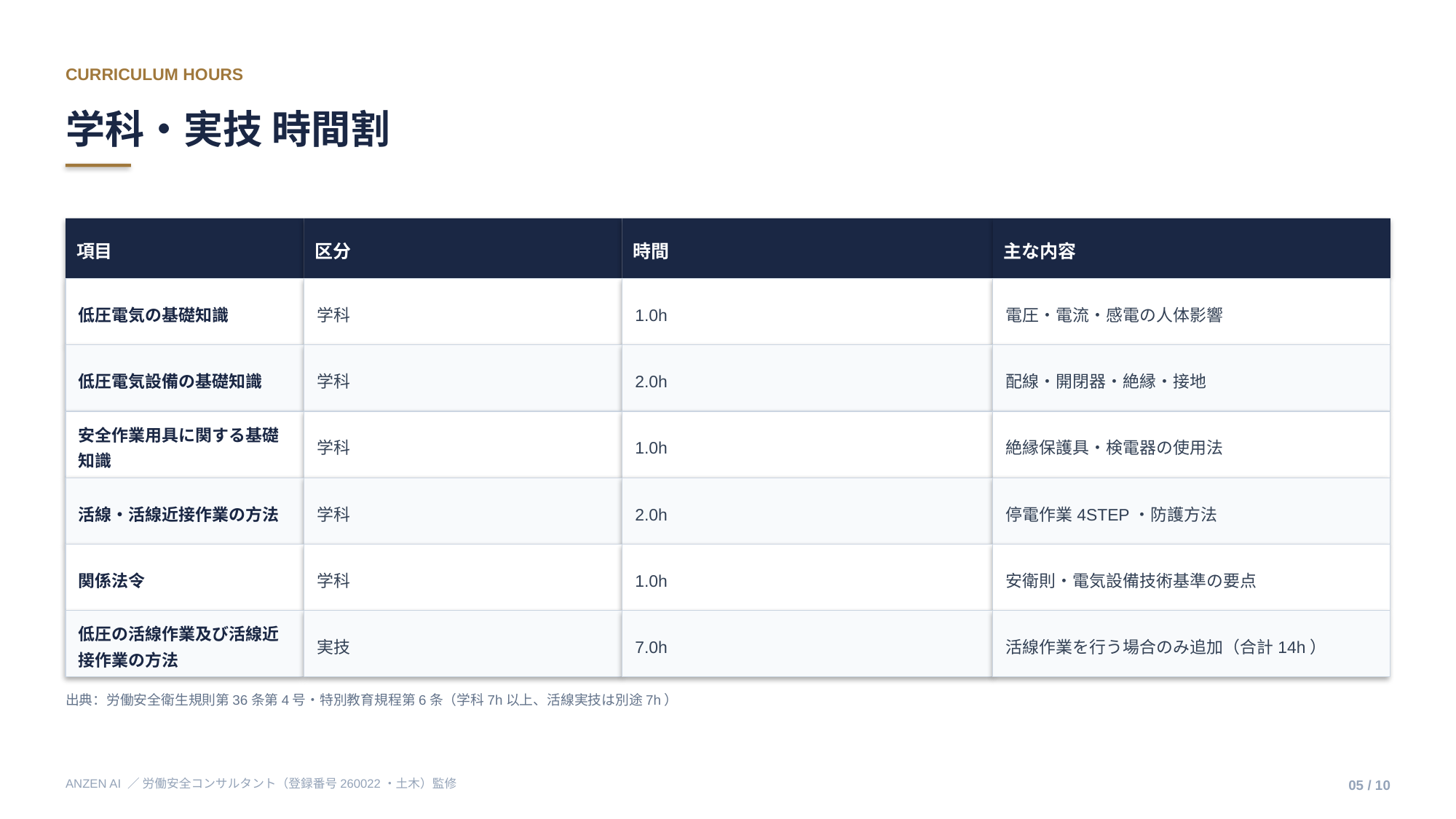

CURRICULUM HOURS
学科・実技 時間割

項目

区分

時間

主な内容

低圧電気の基礎知識

学科

1.0h

電圧・電流・感電の人体影響

低圧電気設備の基礎知識

学科

2.0h

配線・開閉器・絶縁・接地

安全作業用具に関する基礎知識

学科

1.0h

絶縁保護具・検電器の使用法

活線・活線近接作業の方法

学科

2.0h

停電作業4STEP・防護方法

関係法令

学科

1.0h

安衛則・電気設備技術基準の要点

低圧の活線作業及び活線近接作業の方法

実技

7.0h

活線作業を行う場合のみ追加（合計14h）
出典：労働安全衛生規則第36条第4号・特別教育規程第6条（学科7h以上、活線実技は別途7h）
ANZEN AI ／ 労働安全コンサルタント（登録番号260022・土木）監修
05 / 10